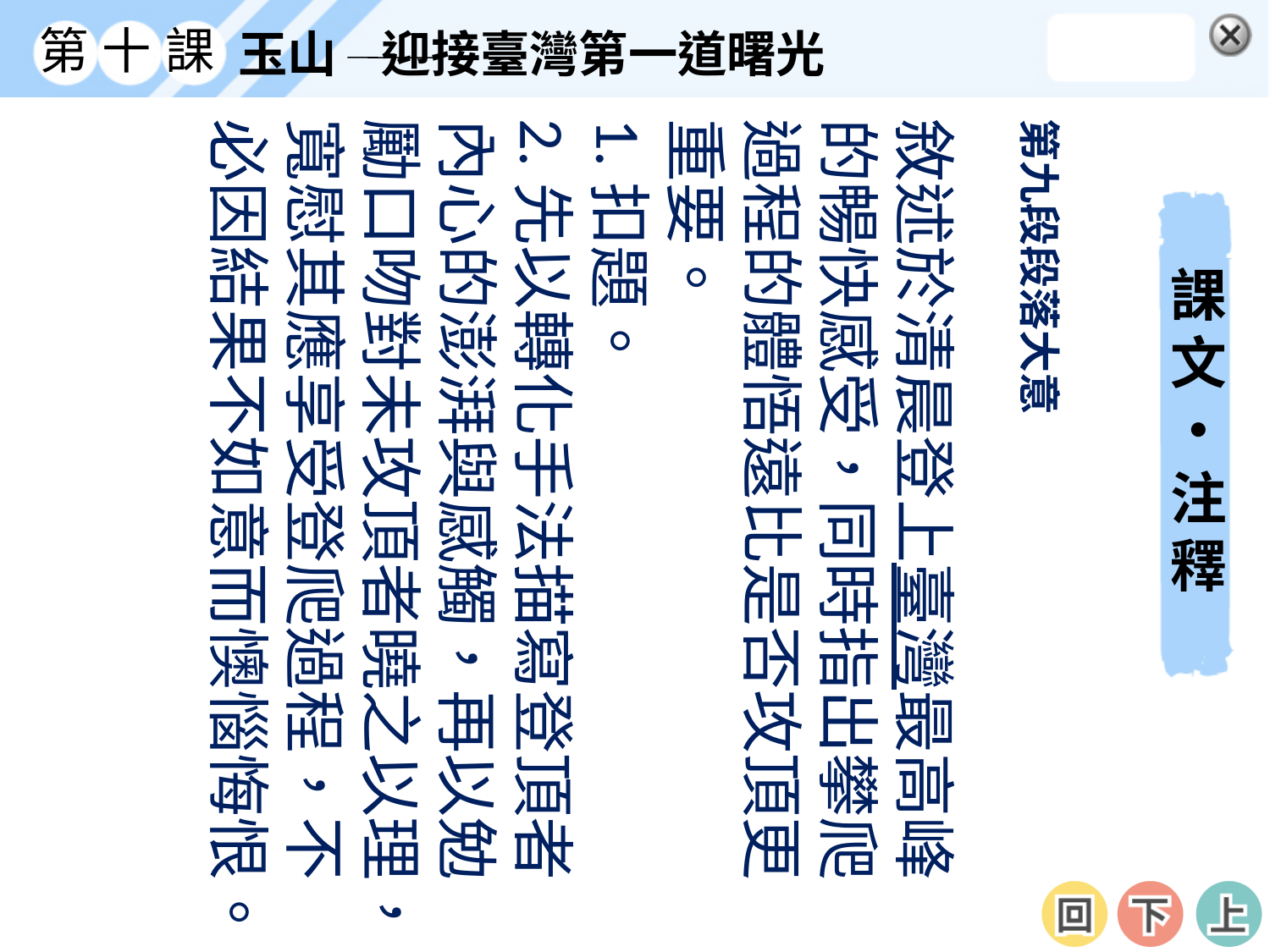

第九段段落大意

敘述於清晨登上臺灣最高峰的暢快感受，同時指出攀爬過程的體悟遠比是否攻頂更重要。
1.扣題。
2.先以轉化手法描寫登頂者內心的澎湃與感觸，再以勉勵口吻對未攻頂者曉之以理，寬慰其應享受登爬過程，不必因結果不如意而懊惱悔恨。